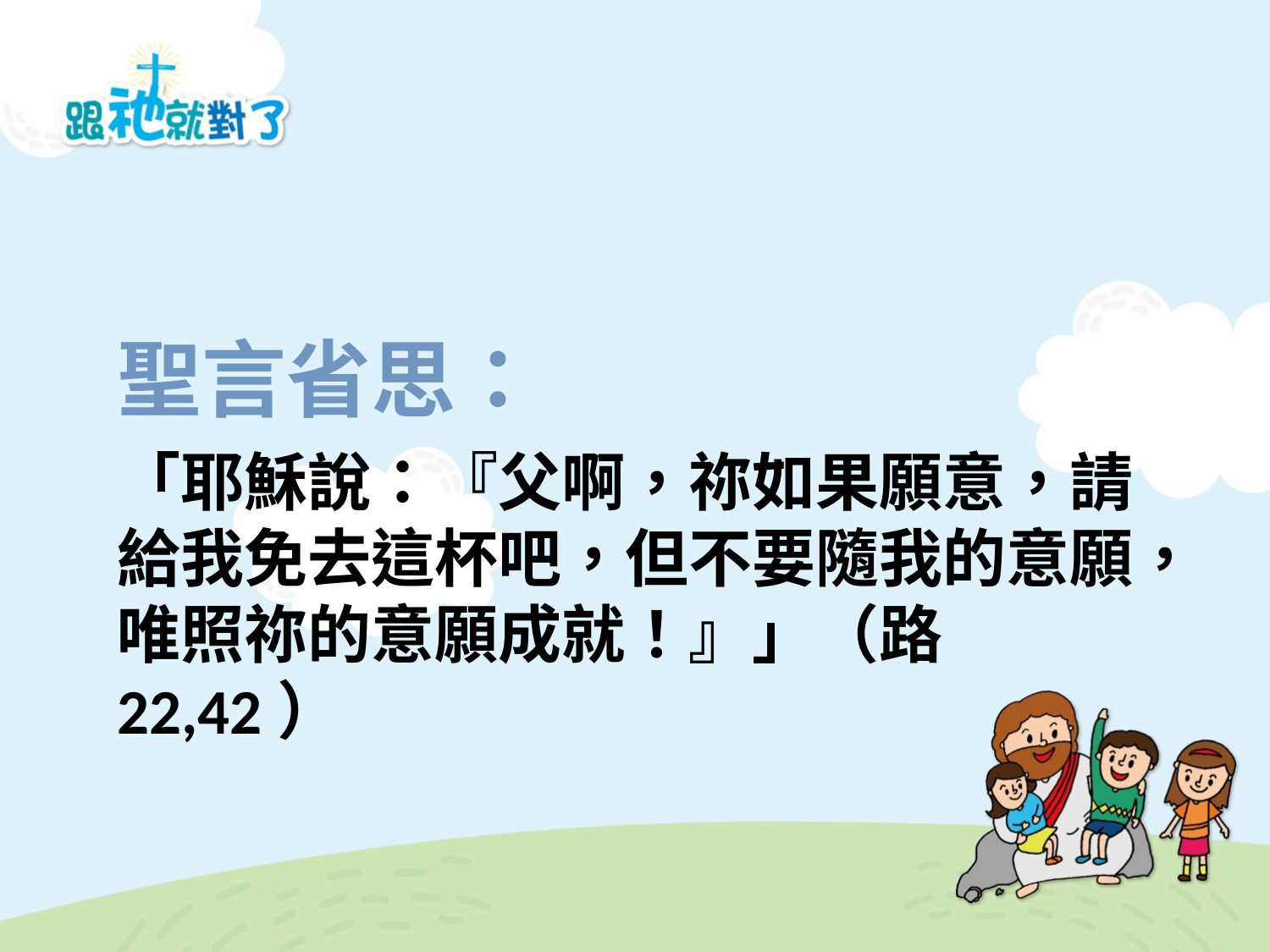

聖言省思：
「耶穌說：『父啊，祢如果願意，請給我免去這杯吧，但不要隨我的意願，唯照祢的意願成就！』」（路22,42）